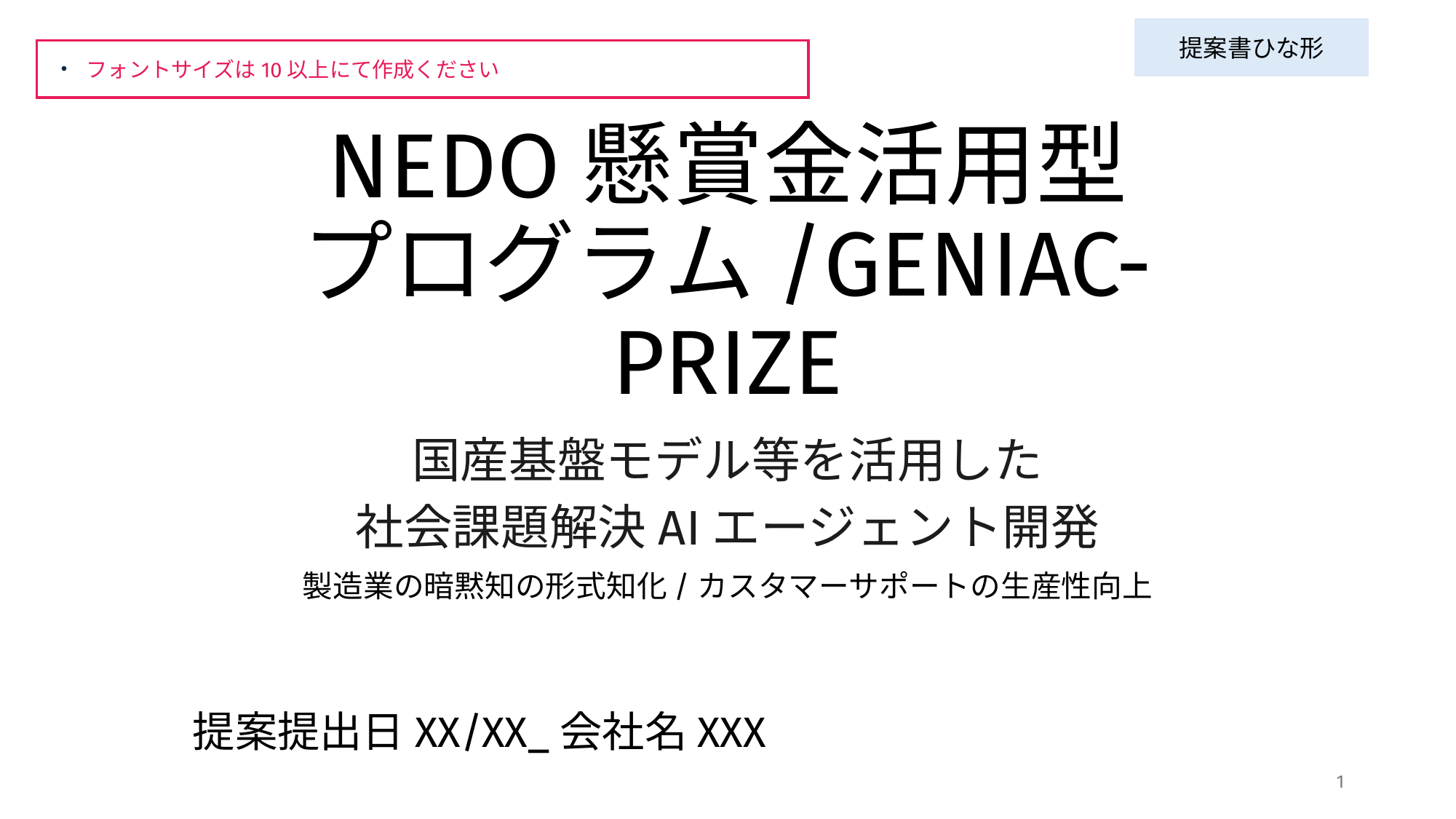

提案書ひな形
フォントサイズは10以上にて作成ください
# NEDO懸賞金活用型 プログラム/GENIAC-PRIZE
国産基盤モデル等を活用した
社会課題解決AIエージェント開発
製造業の暗黙知の形式知化/カスタマーサポートの生産性向上
提案提出日XX/XX_会社名XXX